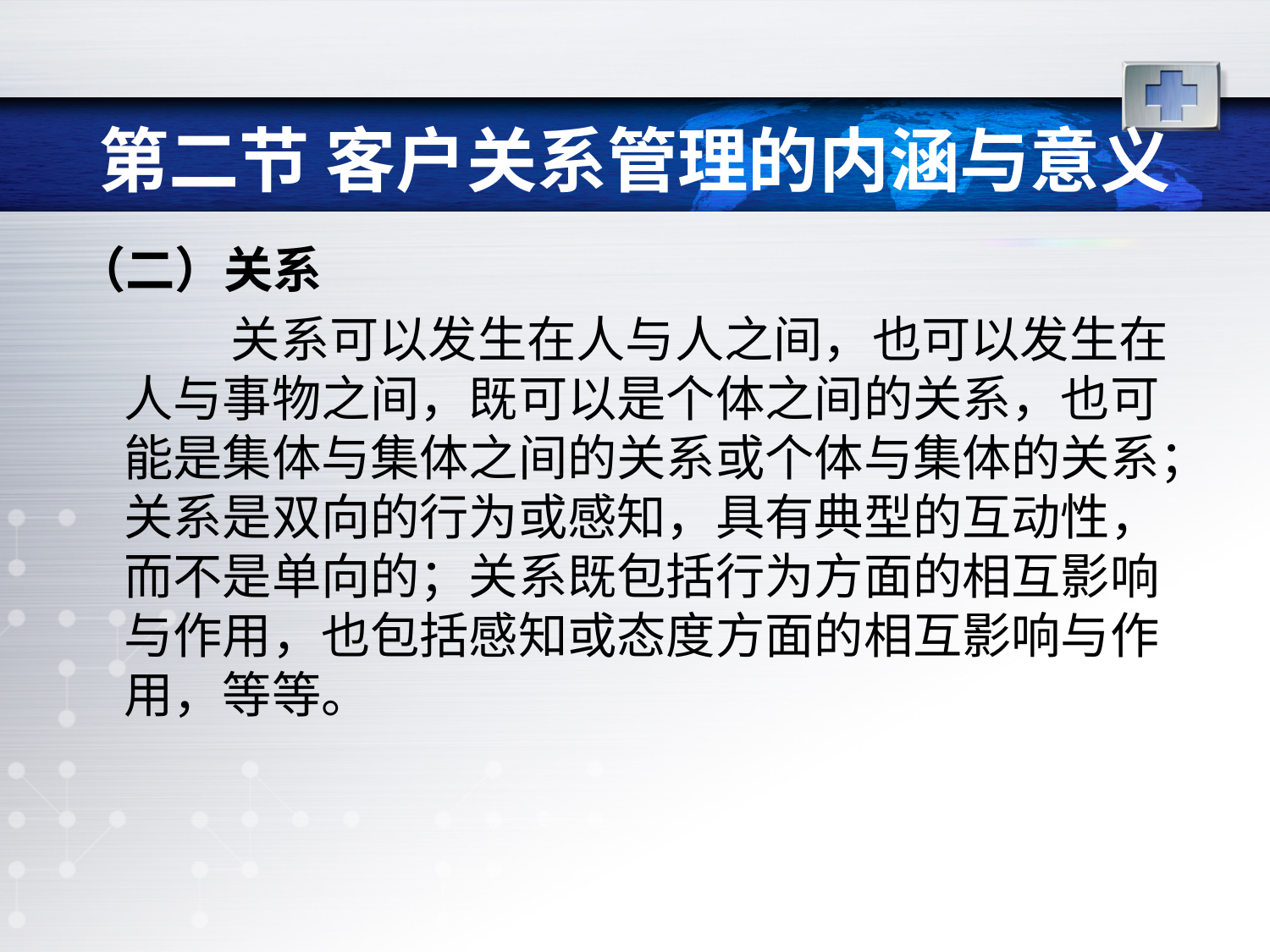

# 第二节 客户关系管理的内涵与意义
（二）关系
             关系可以发生在人与人之间，也可以发生在人与事物之间，既可以是个体之间的关系，也可能是集体与集体之间的关系或个体与集体的关系；关系是双向的行为或感知，具有典型的互动性，而不是单向的；关系既包括行为方面的相互影响与作用，也包括感知或态度方面的相互影响与作用，等等。